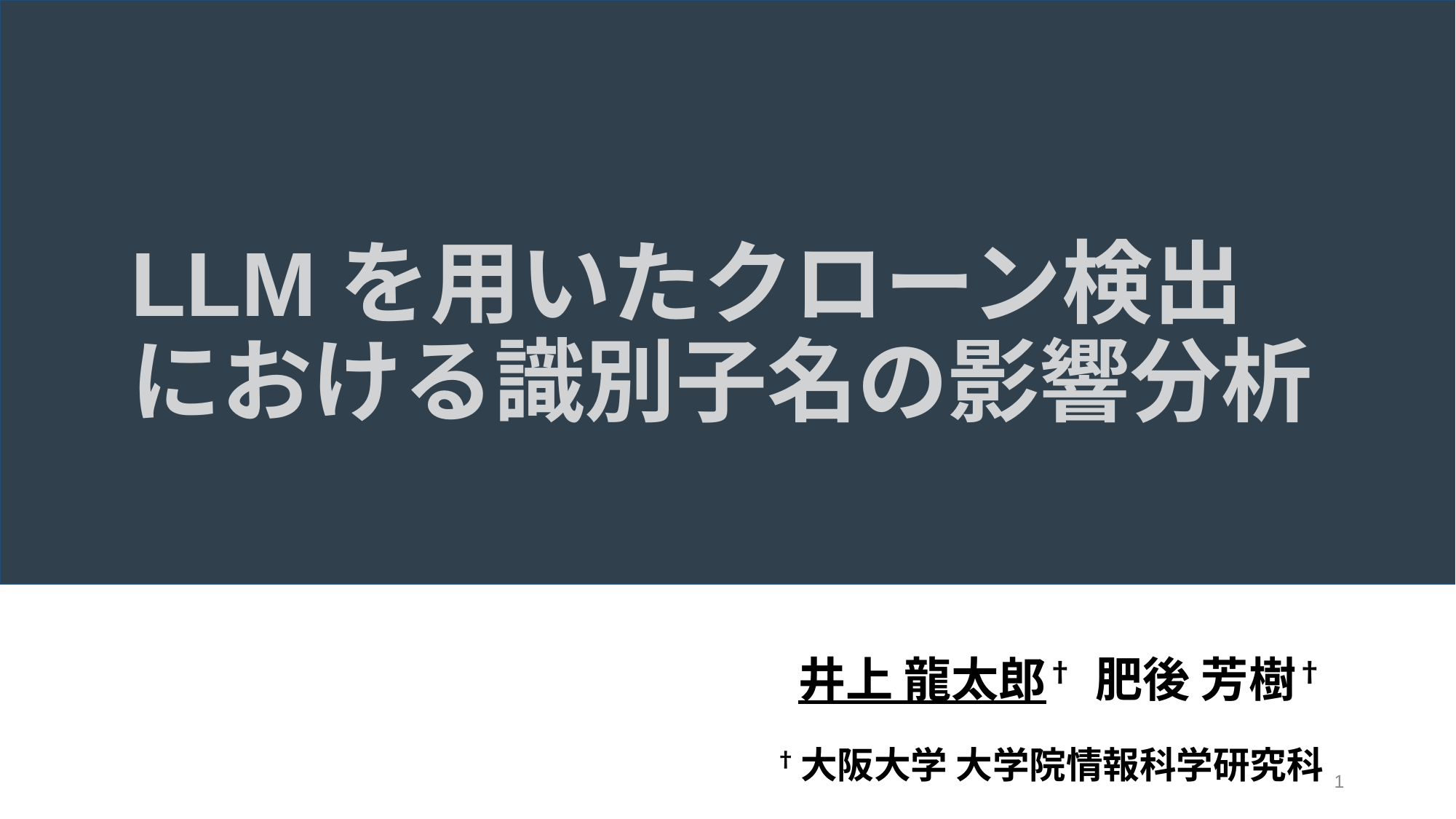

# LLMを用いたクローン検出における識別子名の影響分析
井上 龍太郎†  肥後 芳樹†
†大阪大学 大学院情報科学研究科
1